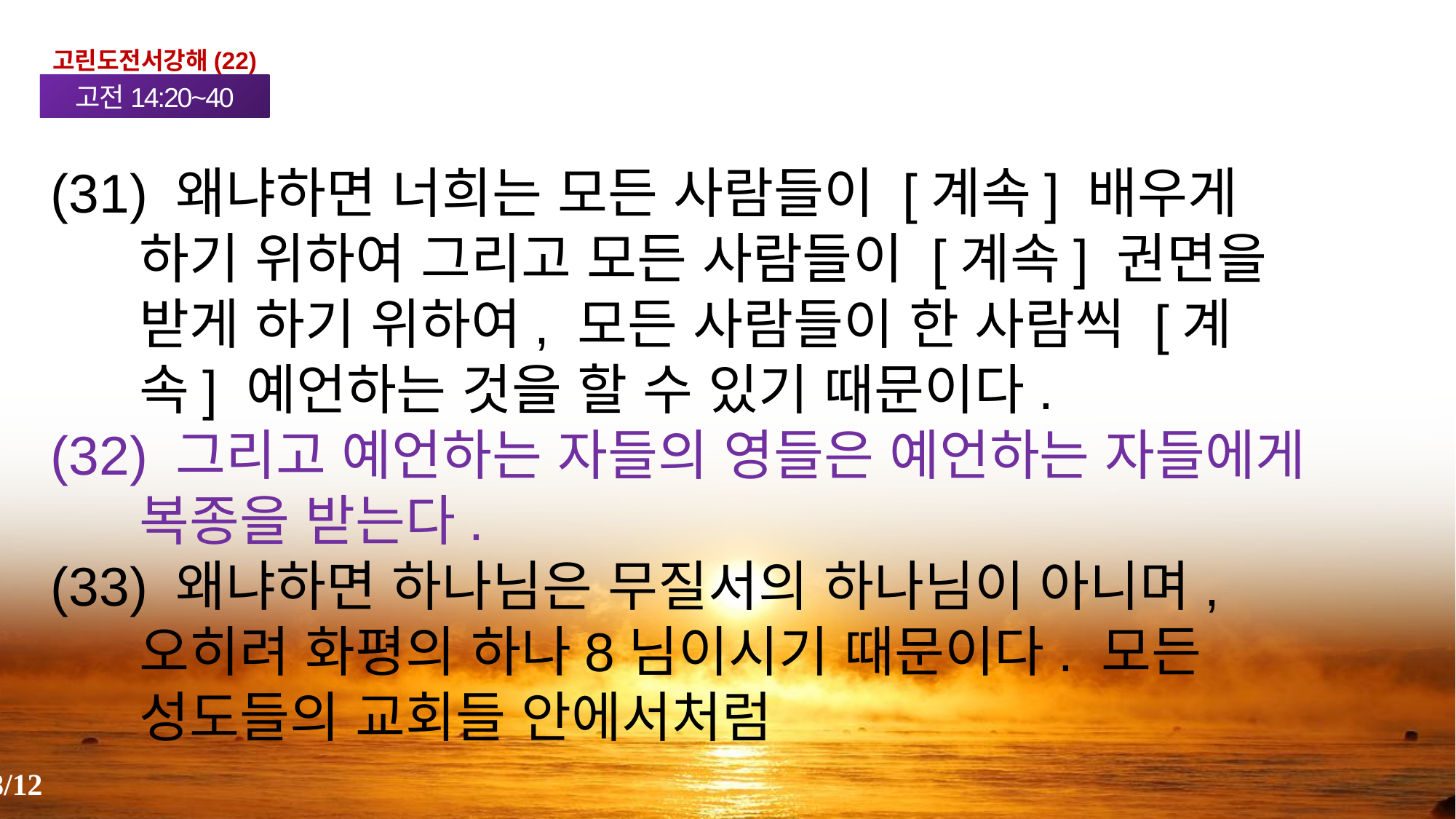

고린도전서강해(22)
고전14:20~40

(31) 왜냐하면 너희는 모든 사람들이 [계속] 배우게 하기 위하여 그리고 모든 사람들이 [계속] 권면을 받게 하기 위하여, 모든 사람들이 한 사람씩 [계속] 예언하는 것을 할 수 있기 때문이다.
(32) 그리고 예언하는 자들의 영들은 예언하는 자들에게 복종을 받는다.
(33) 왜냐하면 하나님은 무질서의 하나님이 아니며, 오히려 화평의 하나8님이시기 때문이다. 모든 성도들의 교회들 안에서처럼